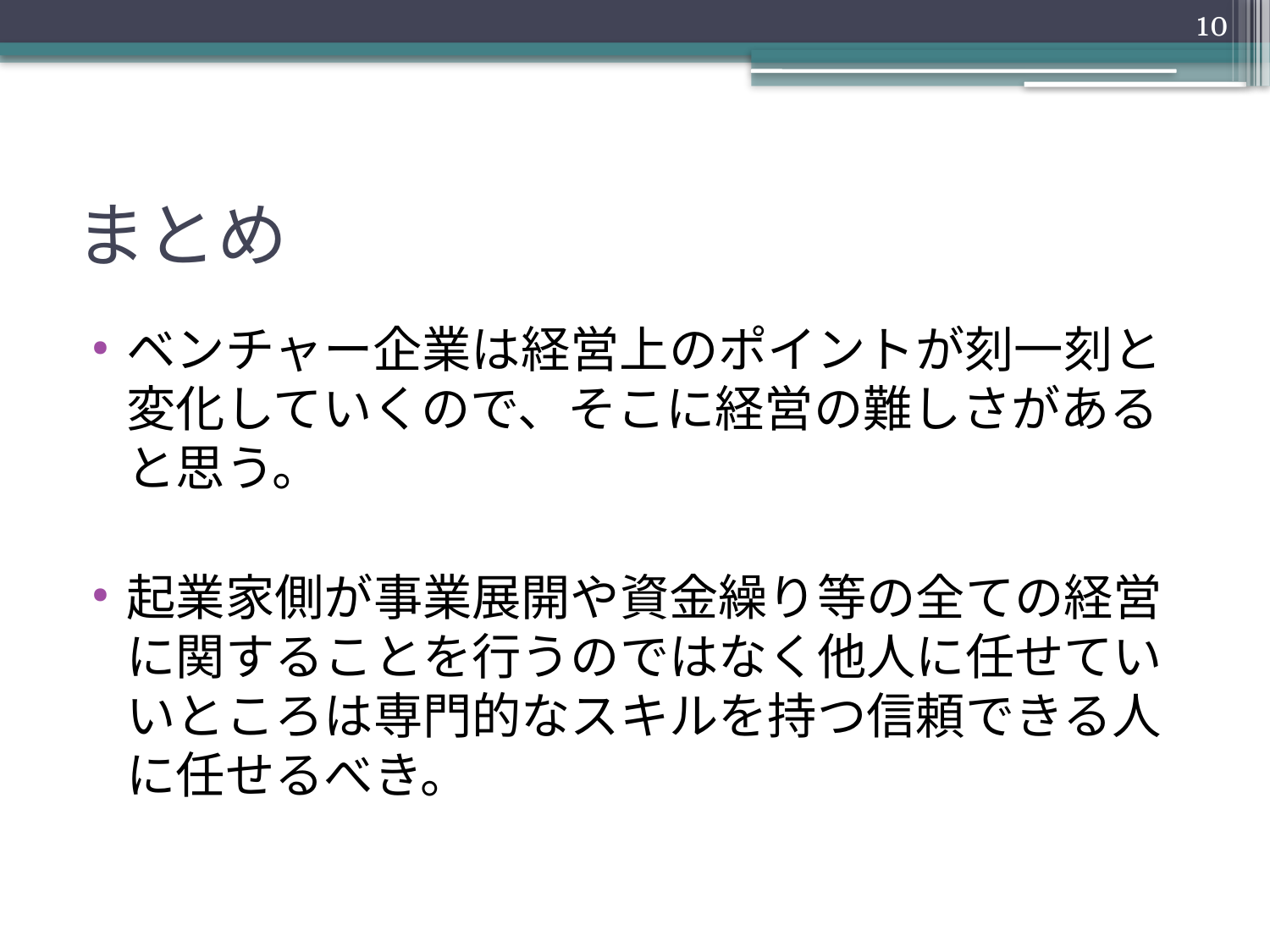

10
# まとめ
ベンチャー企業は経営上のポイントが刻一刻と変化していくので、そこに経営の難しさがあると思う。

起業家側が事業展開や資金繰り等の全ての経営に関することを行うのではなく他人に任せていいところは専門的なスキルを持つ信頼できる人に任せるべき。